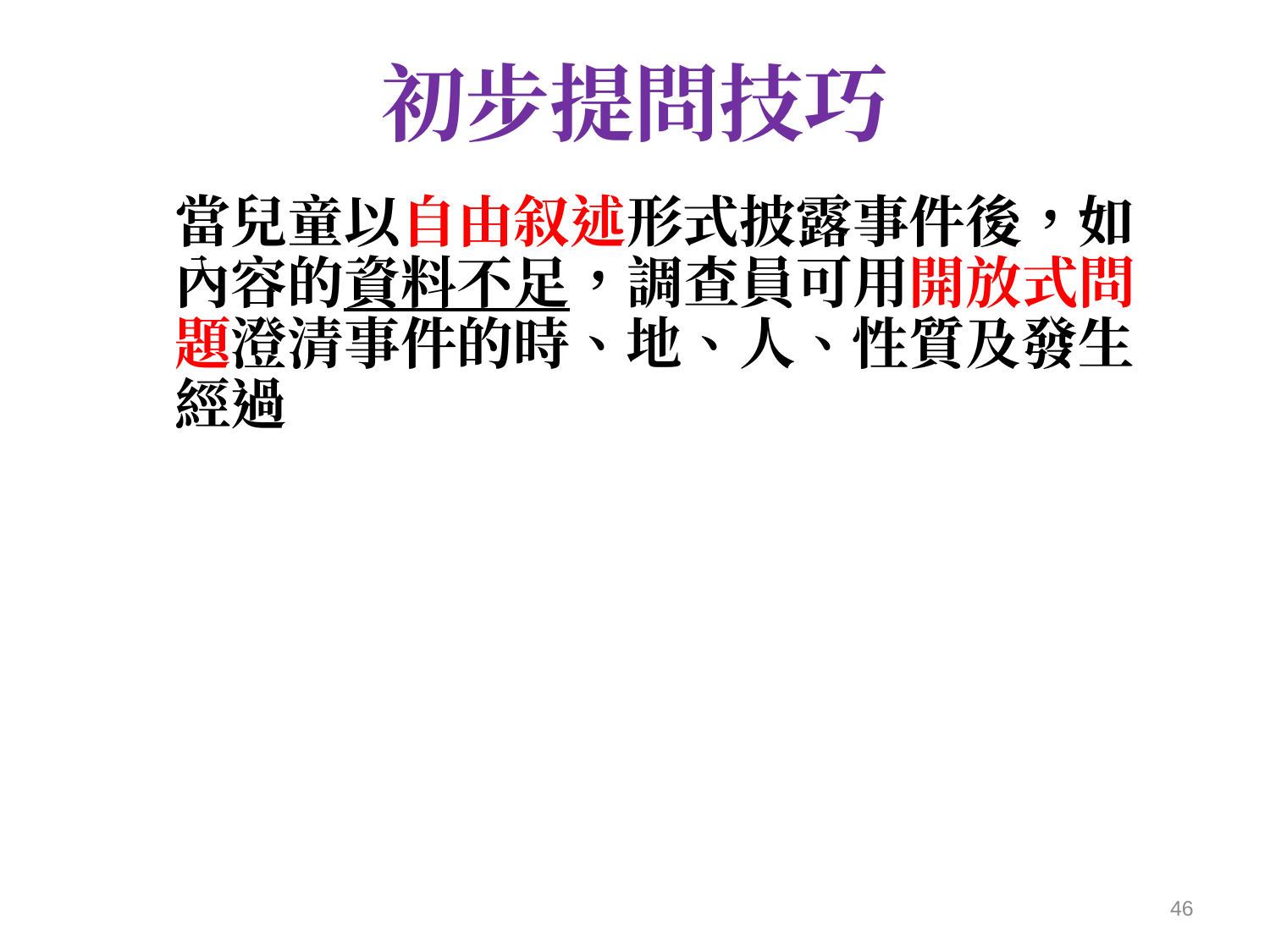

# 初步提問技巧
當兒童以自由叙述形式披露事件後，如內容的資料不足，調查員可用開放式問題澄清事件的時、地、人、性質及發生經過
46